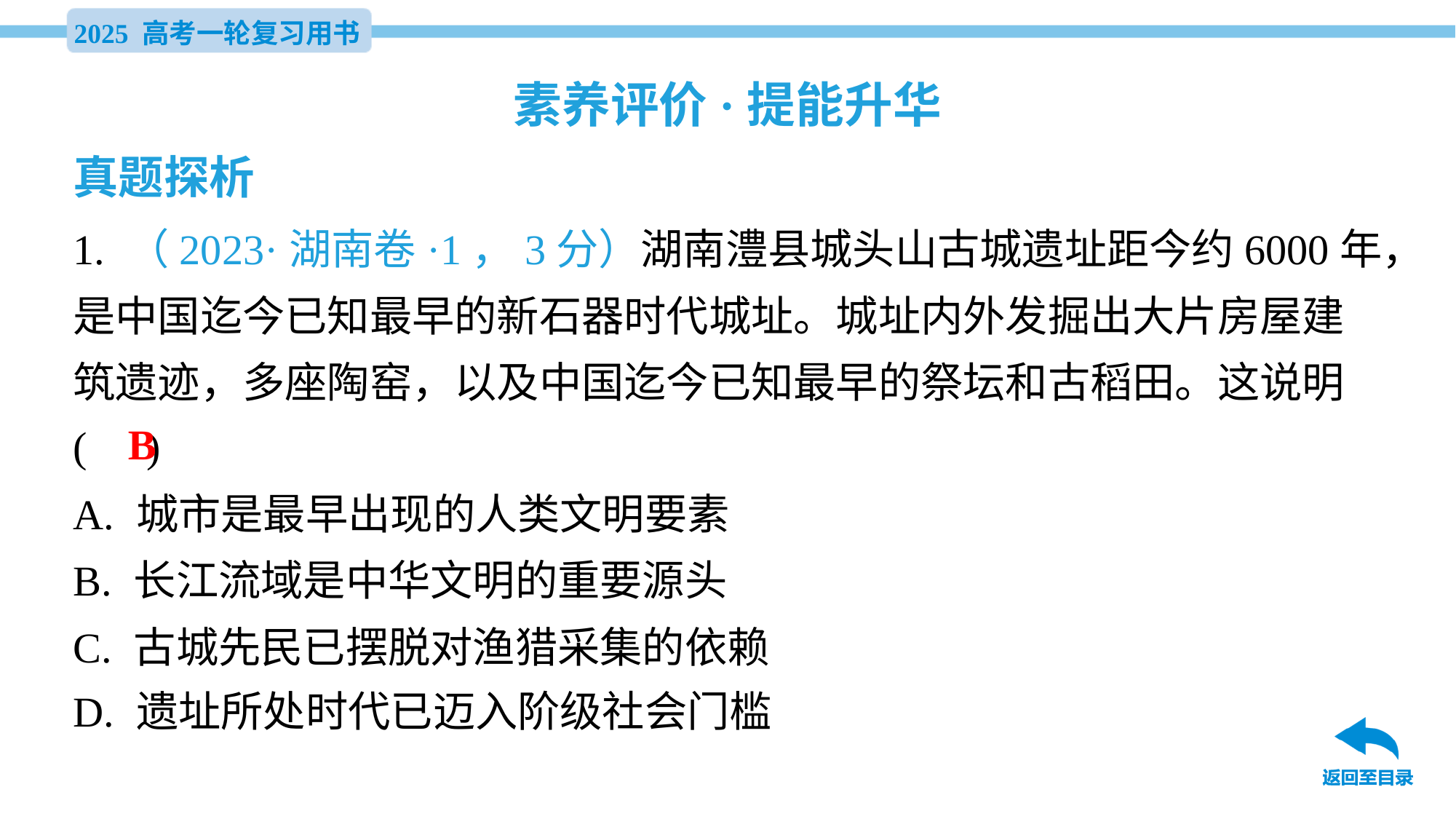

素养评价·提能升华
真题探析
1. （2023·湖南卷·1，3分）湖南澧县城头山古城遗址距今约6000年，
是中国迄今已知最早的新石器时代城址。城址内外发掘出大片房屋建
筑遗迹，多座陶窑，以及中国迄今已知最早的祭坛和古稻田。这说明
(     )
B
A. 城市是最早出现的人类文明要素
B. 长江流域是中华文明的重要源头
C. 古城先民已摆脱对渔猎采集的依赖
D. 遗址所处时代已迈入阶级社会门槛